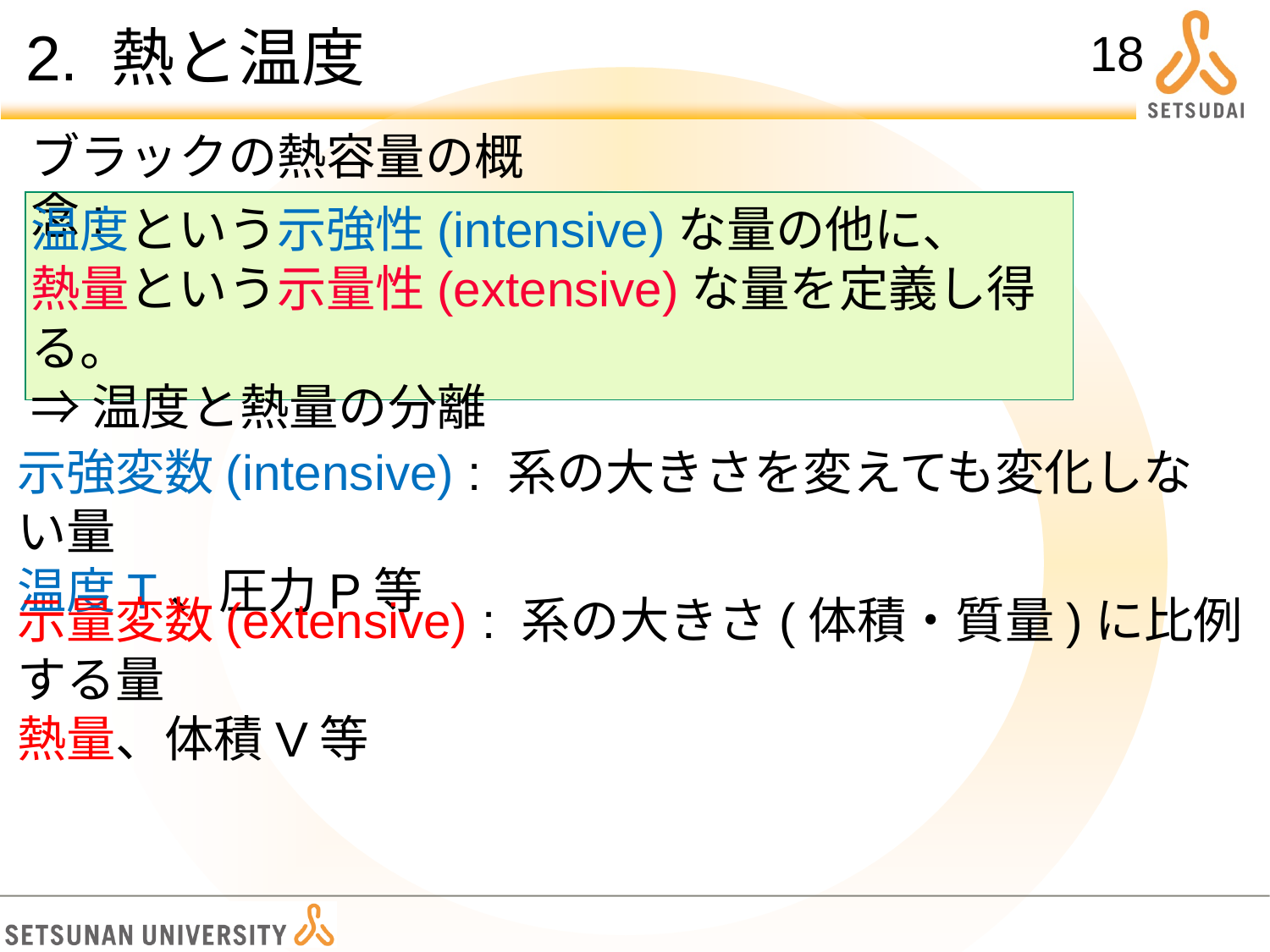

# 2. 熱と温度
18
ブラックの熱容量の概念:
温度という示強性(intensive)な量の他に、
熱量という示量性(extensive)な量を定義し得る。
⇒温度と熱量の分離

示強変数(intensive) : 系の大きさを変えても変化しない量
温度T、圧力P等
示量変数(extensive) : 系の大きさ(体積・質量)に比例する量
熱量、体積V等